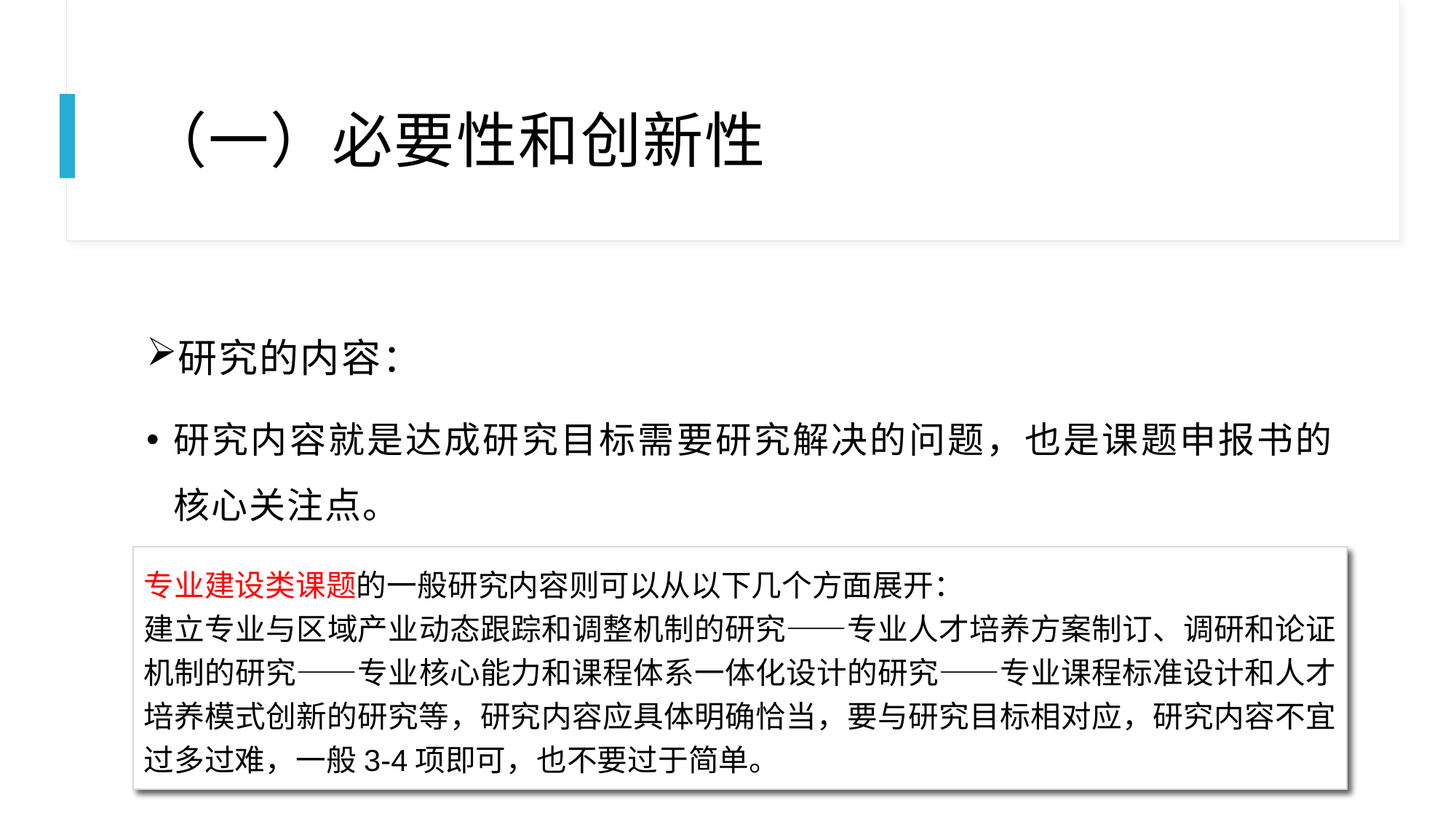

# （一）必要性和创新性
研究的内容：
研究内容就是达成研究目标需要研究解决的问题，也是课题申报书的核心关注点。
专业建设类课题的一般研究内容则可以从以下几个方面展开：
建立专业与区域产业动态跟踪和调整机制的研究——专业人才培养方案制订、调研和论证机制的研究——专业核心能力和课程体系一体化设计的研究——专业课程标准设计和人才培养模式创新的研究等，研究内容应具体明确恰当，要与研究目标相对应，研究内容不宜过多过难，一般3-4项即可，也不要过于简单。
课程改革类课题的一般研究内容和顺序可以分为以下几个方面：
对专业岗位工作任务和能力需求的调查研究——课程能力、知识和素质目标体系与课程内容的设计研究——课程教学标准设计与教学方法和模式改革的研究——课程考核评价方法创新的研究；